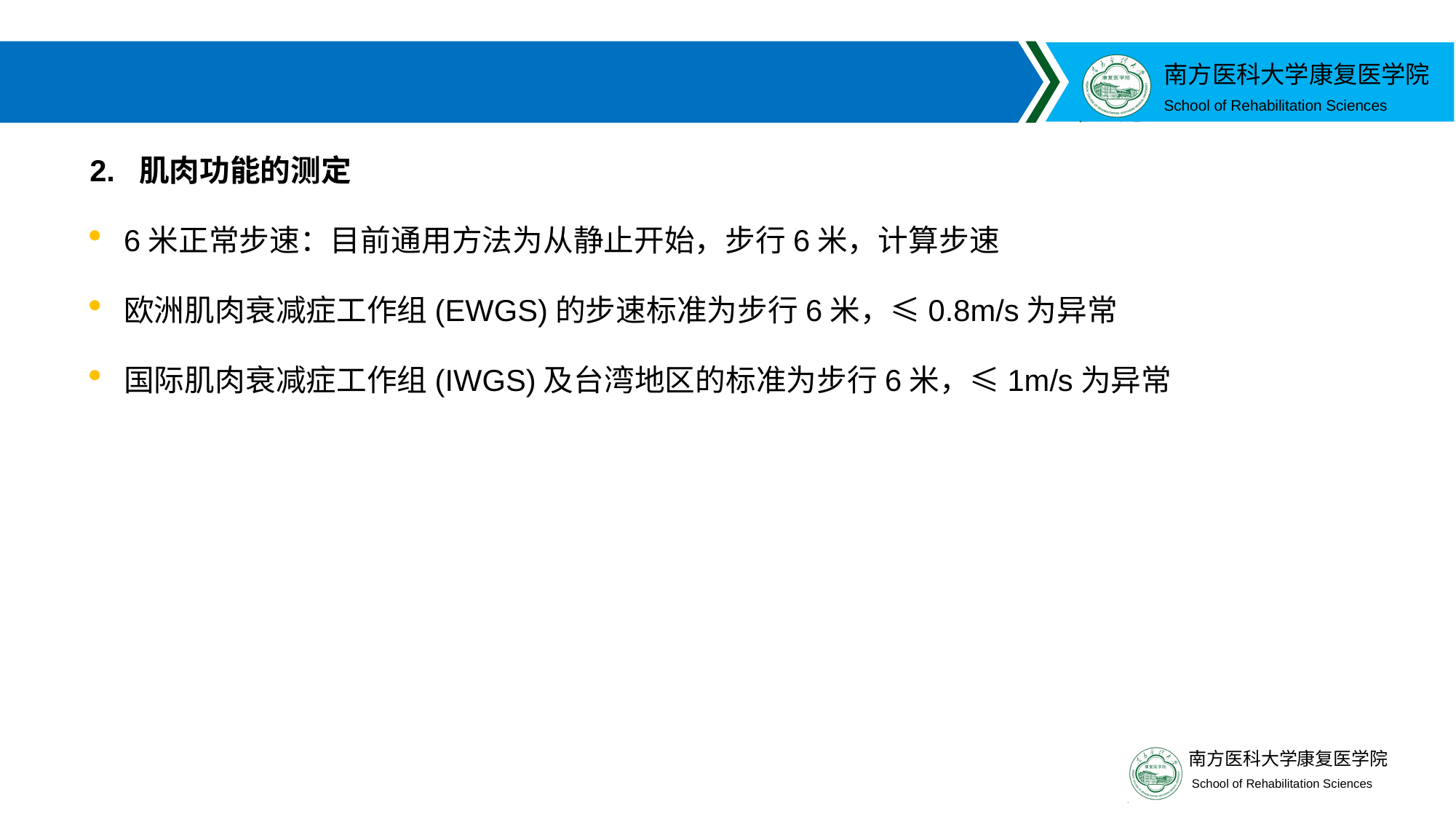

#
2.  肌肉功能的测定
6米正常步速：目前通用方法为从静止开始，步行6米，计算步速
欧洲肌肉衰减症工作组(EWGS)的步速标准为步行6米，≤0.8m/s为异常
国际肌肉衰减症工作组(IWGS)及台湾地区的标准为步行6米，≤1m/s为异常